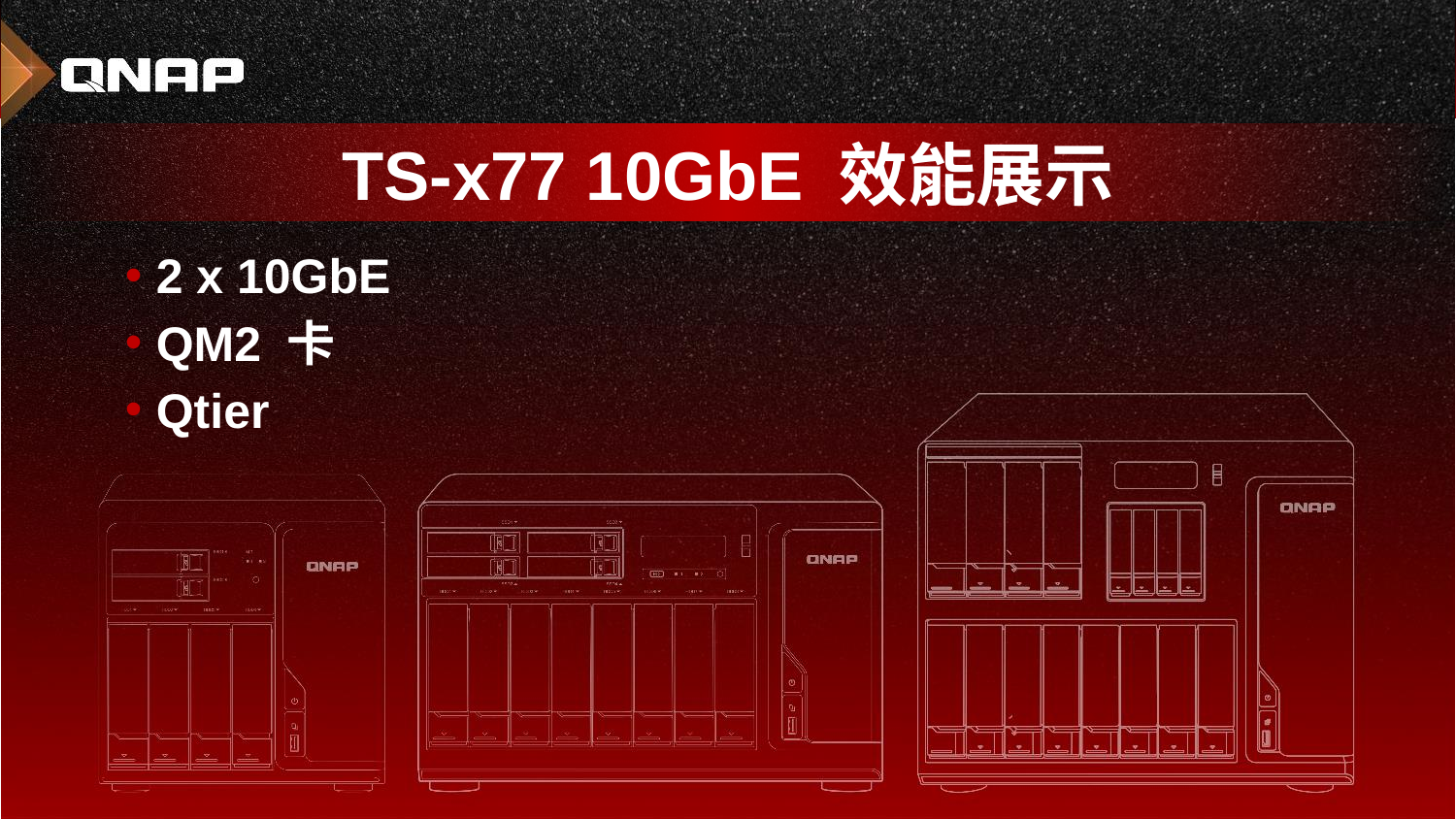

TS-x77 10GbE 效能展示
2 x 10GbE
QM2 卡
Qtier